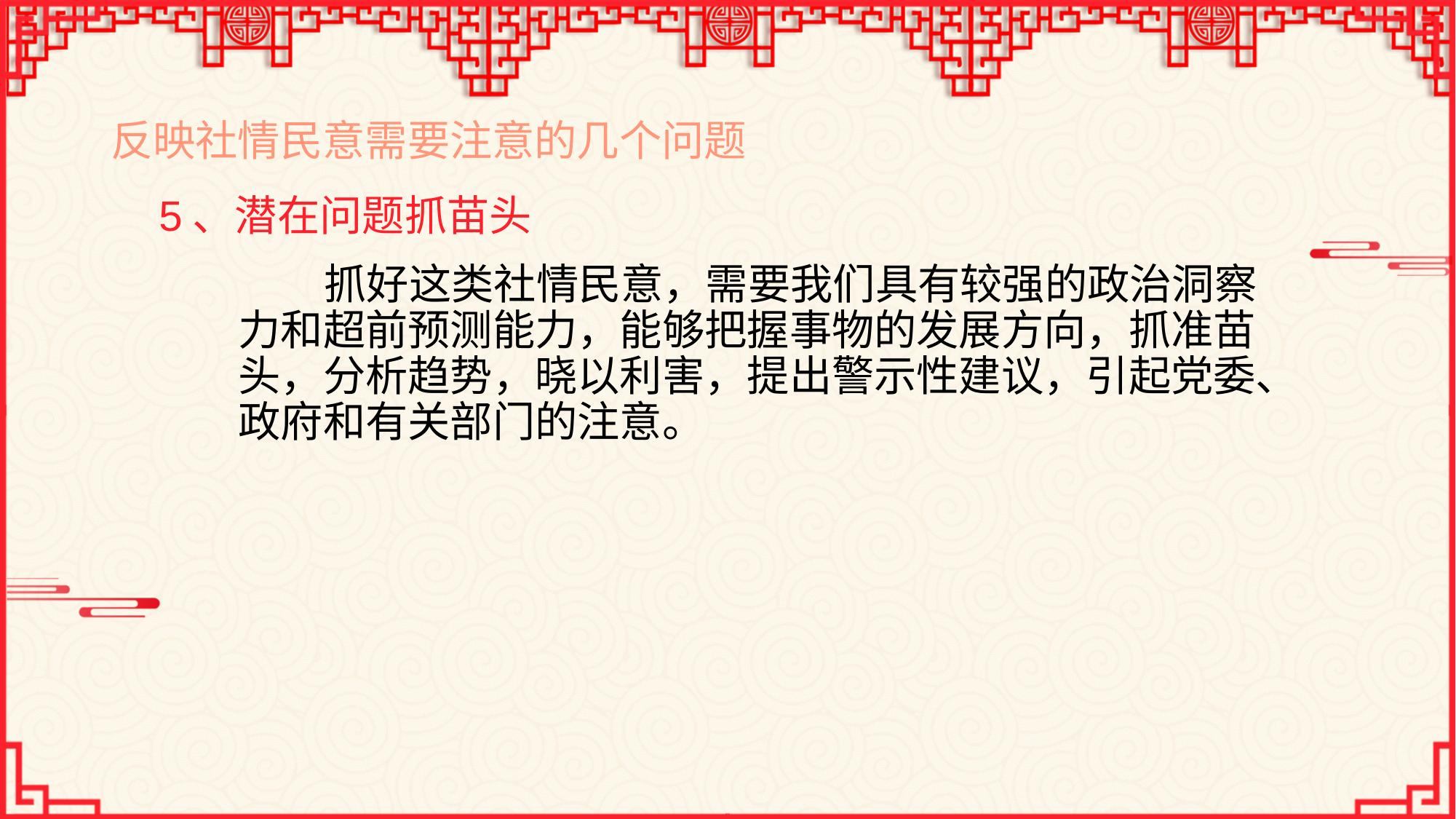

# 反映社情民意需要注意的几个问题
5、潜在问题抓苗头
抓好这类社情民意，需要我们具有较强的政治洞察力和超前预测能力，能够把握事物的发展方向，抓准苗头，分析趋势，晓以利害，提出警示性建议，引起党委、政府和有关部门的注意。